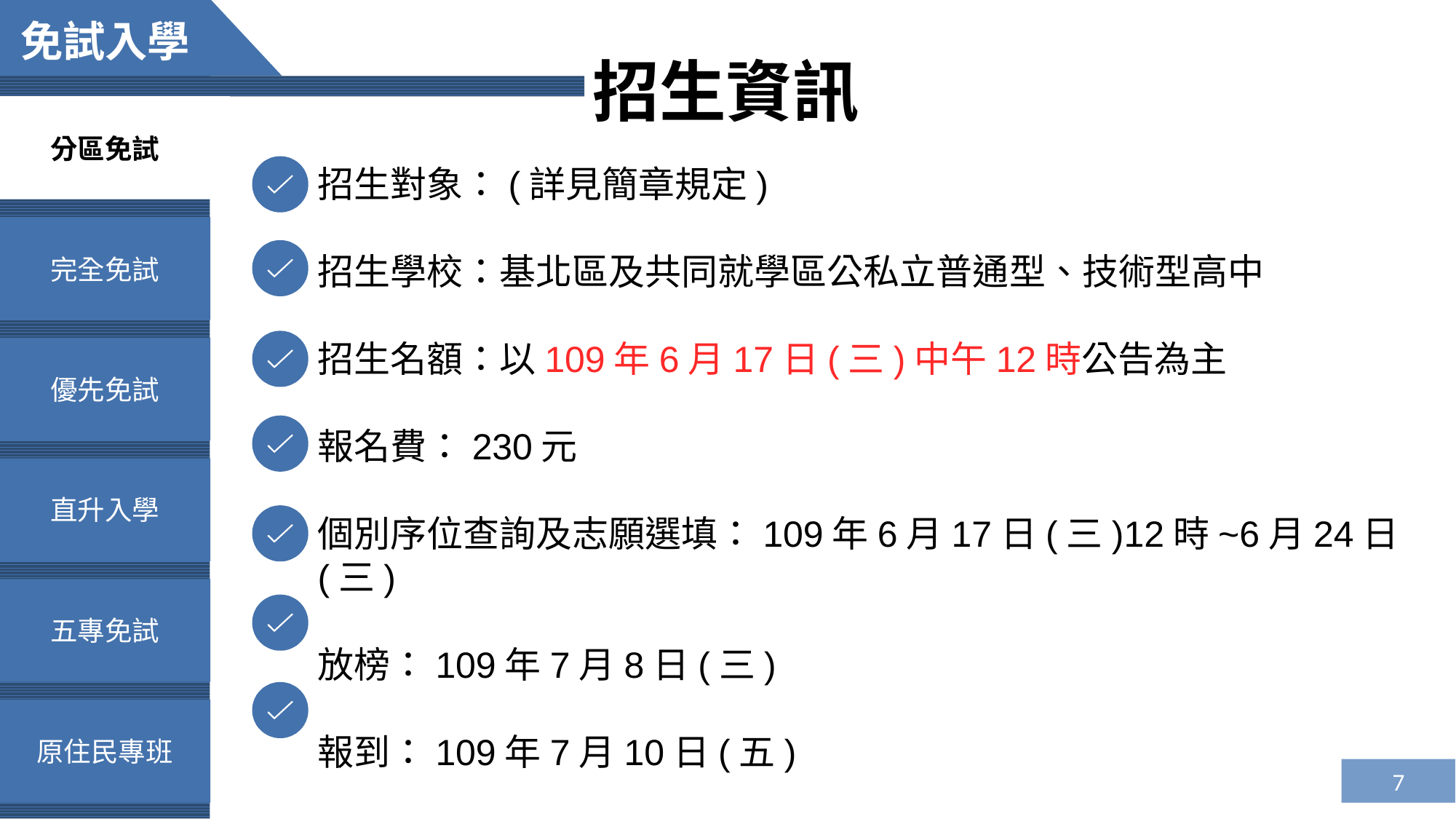

免試入學

招生資訊

分區免試
招生對象：(詳見簡章規定)

招生學校：基北區及共同就學區公私立普通型、技術型高中

招生名額：以109年6月17日(三)中午12時公告為主

報名費：230元

個別序位查詢及志願選填：109年6月17日(三)12時~6月24日(三)

放榜：109年7月8日(三)

報到：109年7月10日(五)

完全免試

優先免試

直升入學

五專免試

原住民專班

7